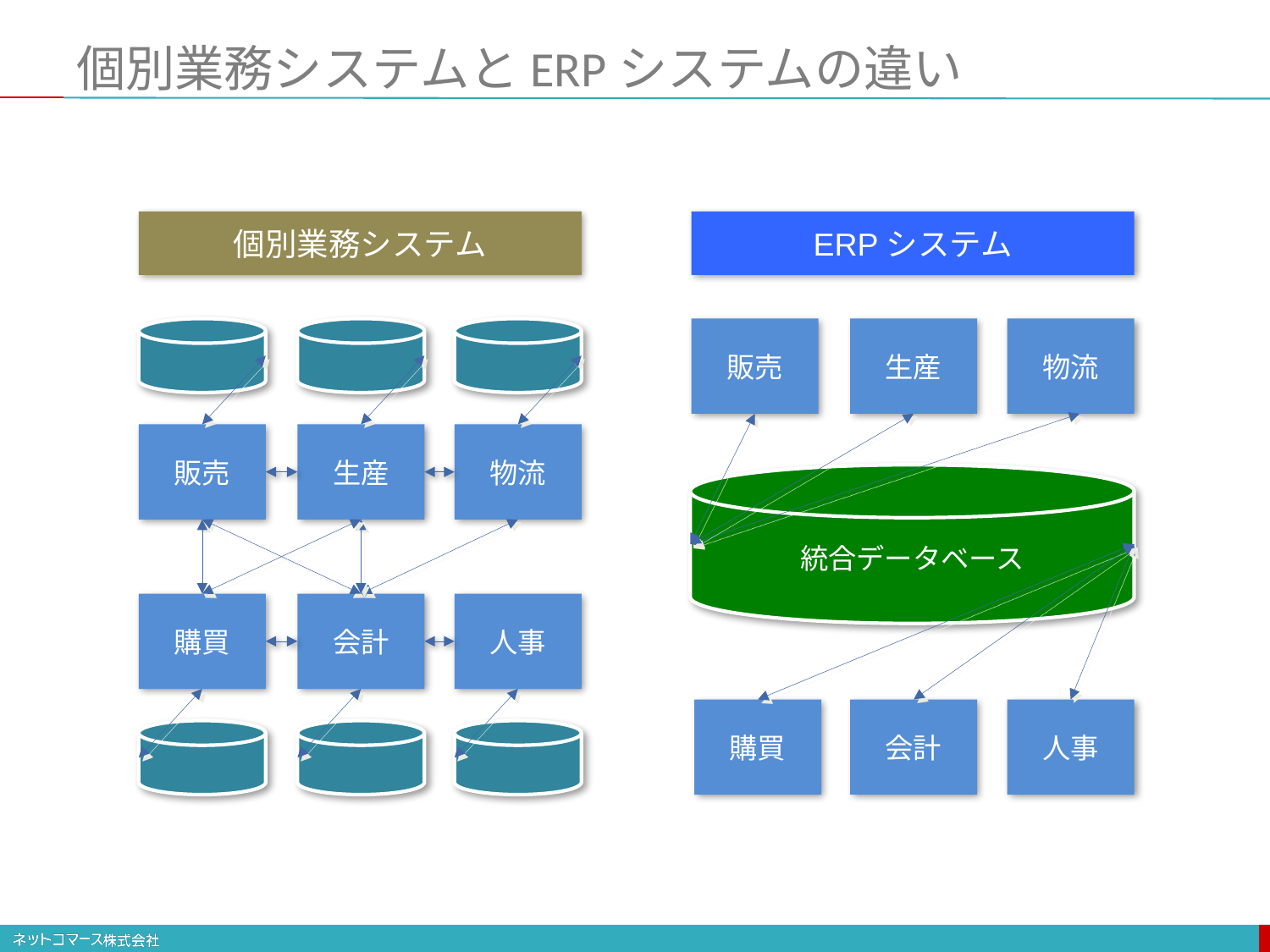

# 個別業務システムとERPシステムの違い
個別業務システム
ERPシステム

販売
生産
物流
販売
生産
物流
統合データベース
購買
会計
人事
購買
会計
人事